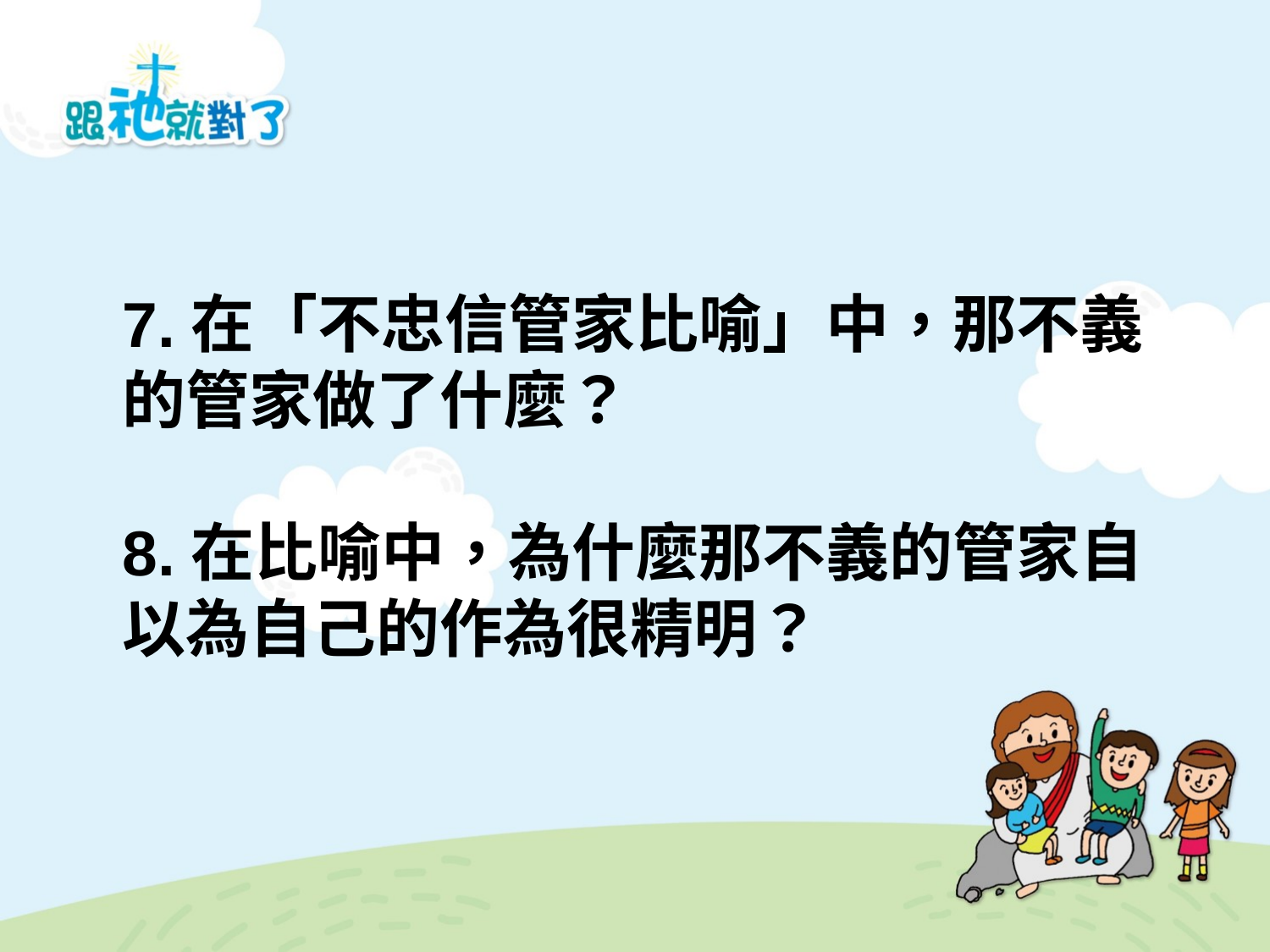

7.在「不忠信管家比喻」中，那不義的管家做了什麼？

8.在比喻中，為什麼那不義的管家自以為自己的作為很精明？